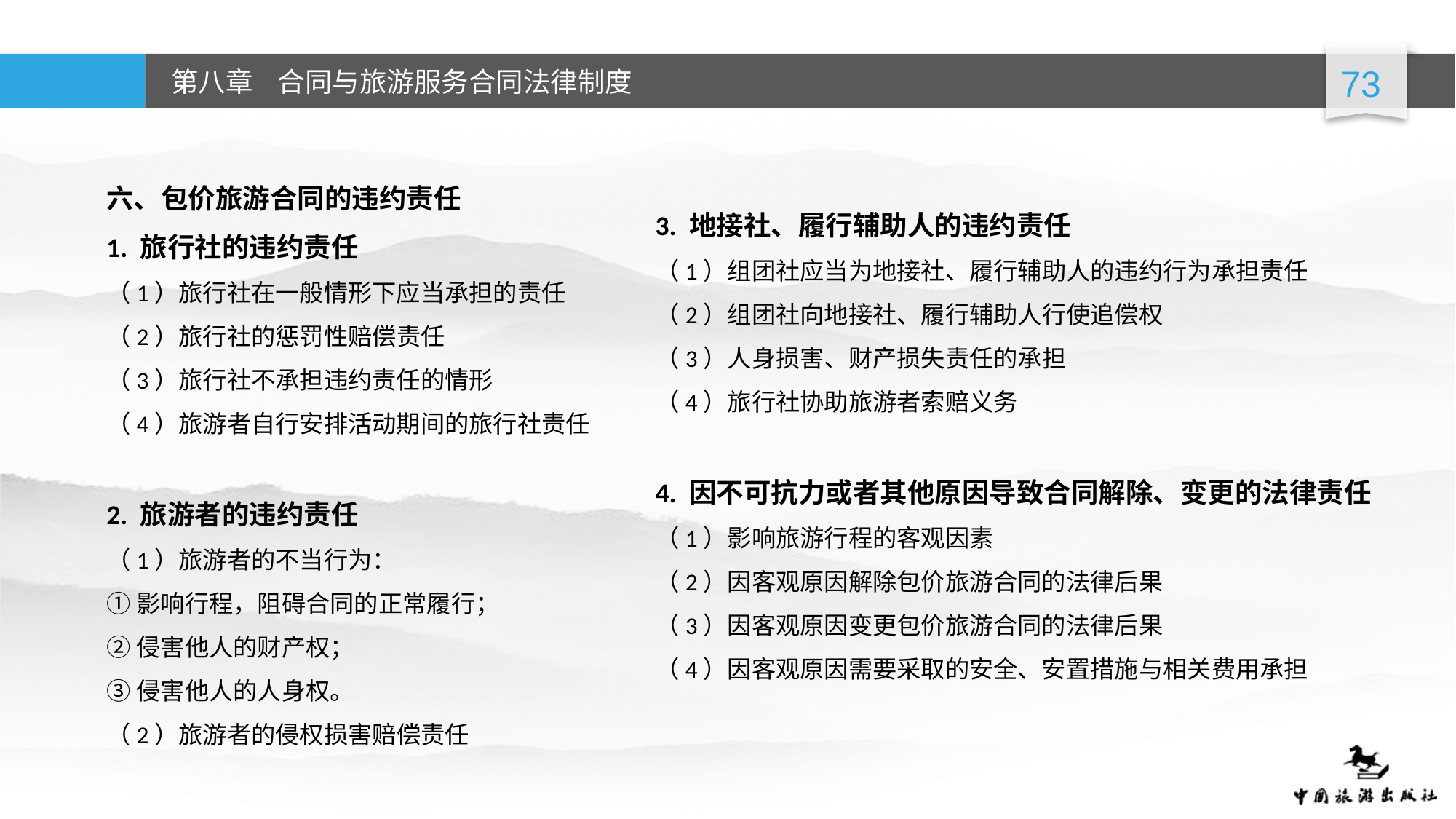

六、包价旅游合同的违约责任
1. 旅行社的违约责任
（1）旅行社在一般情形下应当承担的责任
（2）旅行社的惩罚性赔偿责任
（3）旅行社不承担违约责任的情形
（4）旅游者自行安排活动期间的旅行社责任

2. 旅游者的违约责任
（1）旅游者的不当行为：
①影响行程，阻碍合同的正常履行；
②侵害他人的财产权；
③侵害他人的人身权。
（2）旅游者的侵权损害赔偿责任

3. 地接社、履行辅助人的违约责任
（1）组团社应当为地接社、履行辅助人的违约行为承担责任
（2）组团社向地接社、履行辅助人行使追偿权
（3）人身损害、财产损失责任的承担
（4）旅行社协助旅游者索赔义务

4. 因不可抗力或者其他原因导致合同解除、变更的法律责任
（1）影响旅游行程的客观因素
（2）因客观原因解除包价旅游合同的法律后果
（3）因客观原因变更包价旅游合同的法律后果
（4）因客观原因需要采取的安全、安置措施与相关费用承担